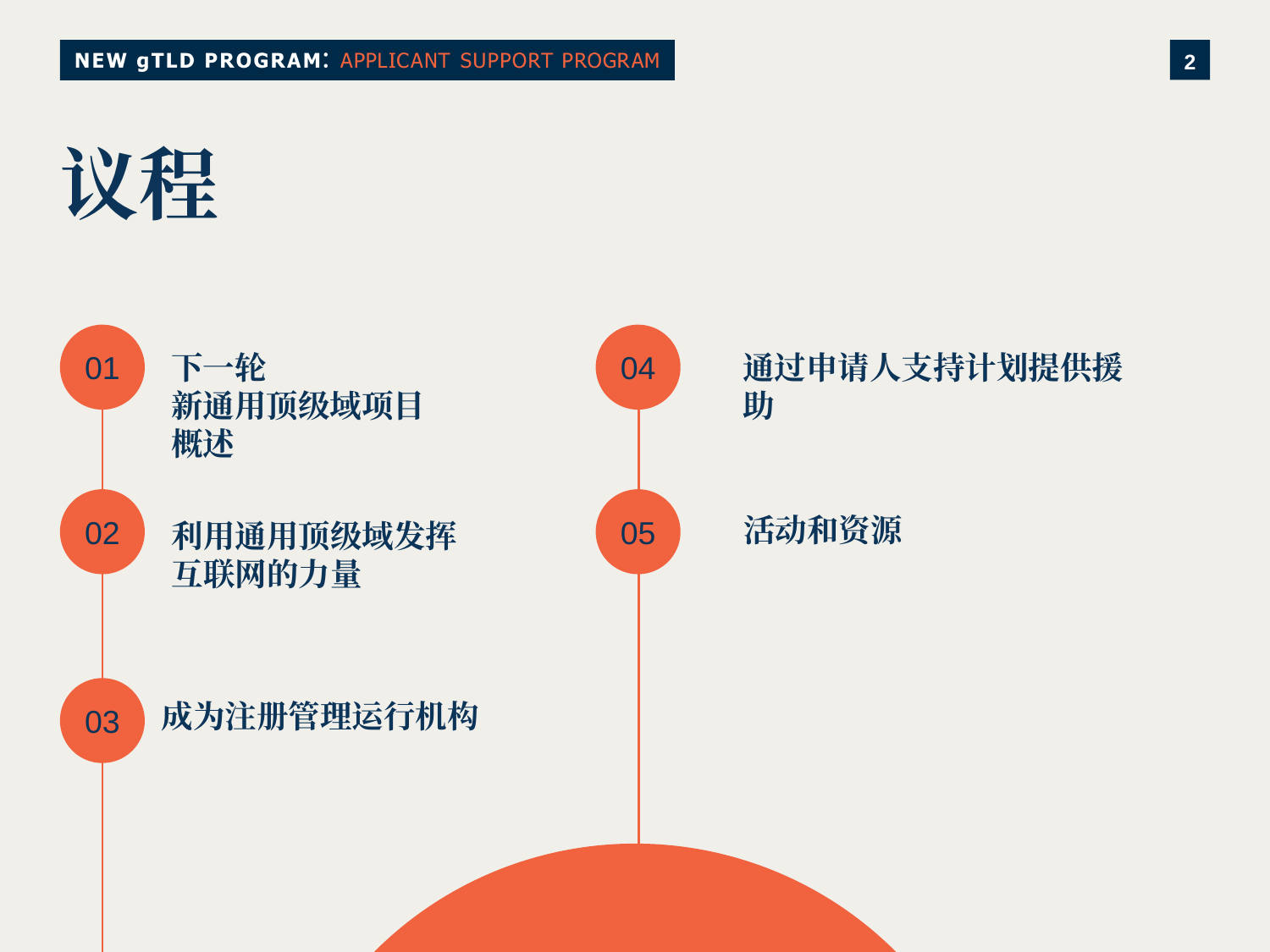

# 议程
01
04
下一轮
新通用顶级域项目
概述

通过申请人支持计划提供援助
02
05
利用通用顶级域发挥互联网的力量
活动和资源

03
成为注册管理运行机构